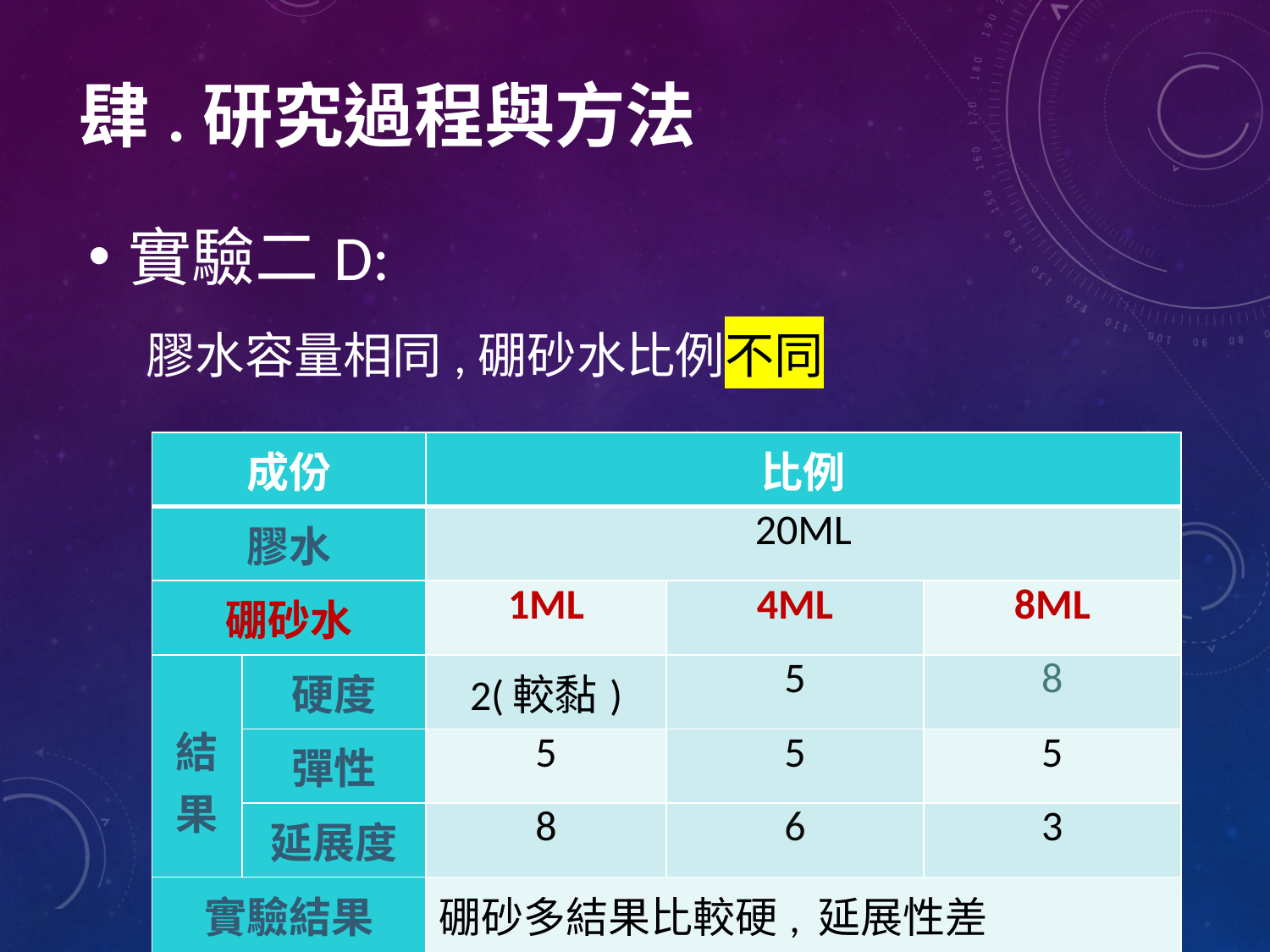

# 肆.研究過程與方法
實驗二D:
   膠水容量相同,硼砂水比例不同
| 成份 |  | 比例 |  |  |
| --- | --- | --- | --- | --- |
| 膠水 |  | 20ML |  |  |
| 硼砂水 |  | 1ML | 4ML | 8ML |
| 結果 | 硬度 | 2(較黏) | 5 | 8 |
|  | 彈性 | 5 | 5 | 5 |
|  | 延展度 | 8 | 6 | 3 |
| 實驗結果 |  | 硼砂多結果比較硬, 延展性差 硼砂水比例不影嚮彈性 |  |  |